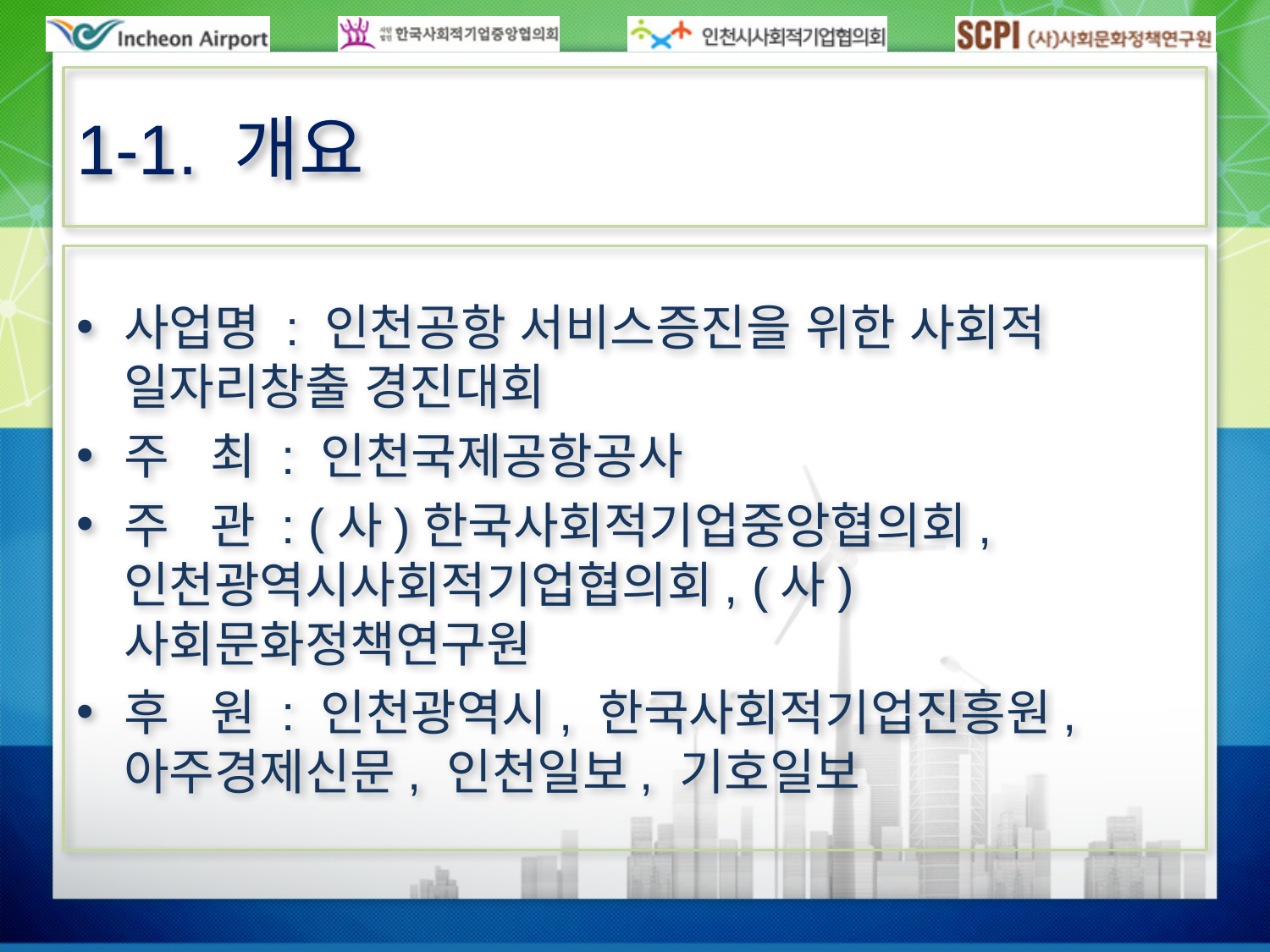

# 1-1. 개요
사업명 : 인천공항 서비스증진을 위한 사회적 일자리창출 경진대회
주   최 : 인천국제공항공사
주   관 : (사)한국사회적기업중앙협의회, 인천광역시사회적기업협의회, (사)사회문화정책연구원
후   원 : 인천광역시, 한국사회적기업진흥원,   아주경제신문, 인천일보, 기호일보